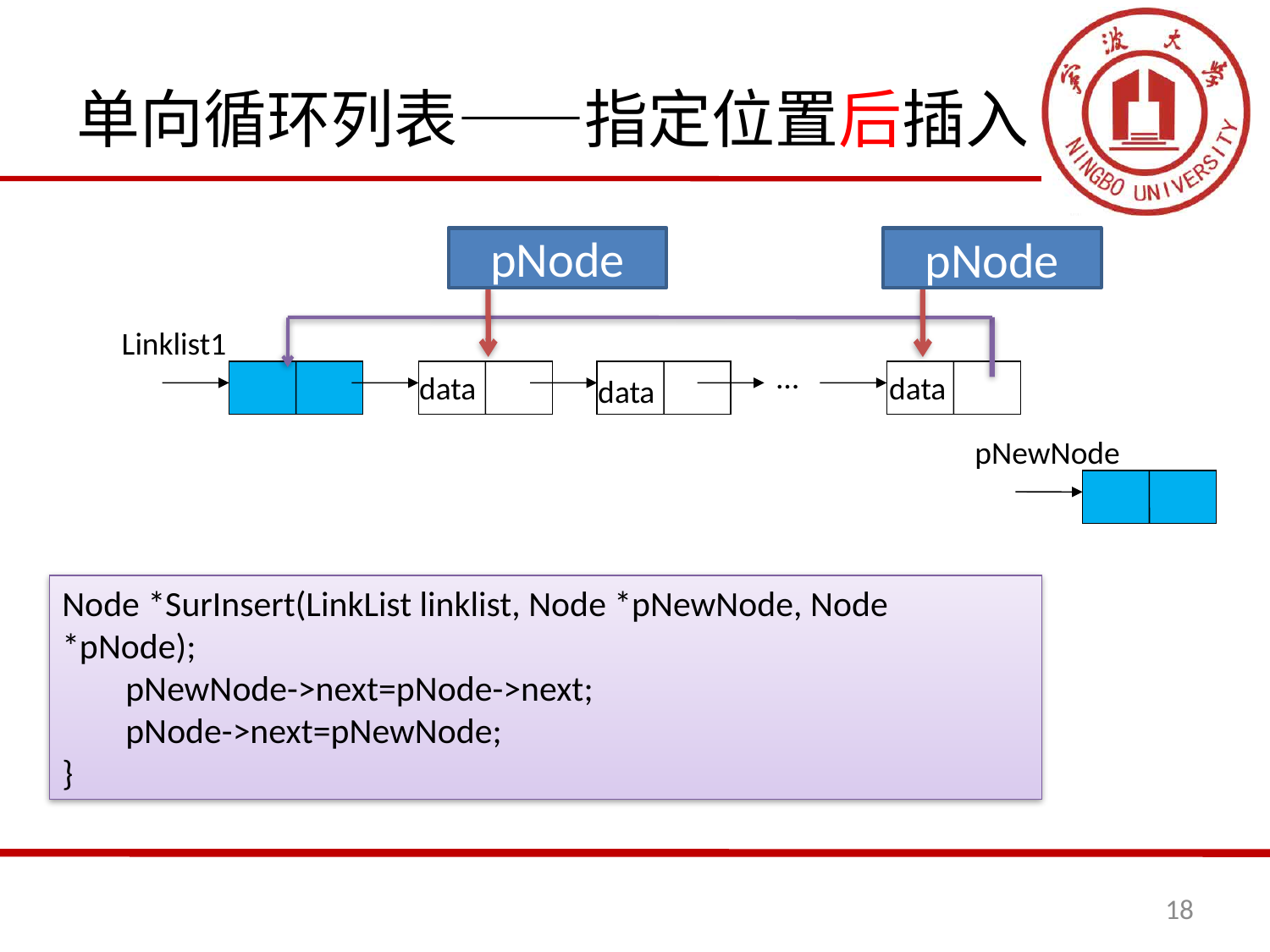

# 单向循环列表——指定位置后插入

pNode
pNode
Linklist1
…

data

data
data

pNewNode

Node *SurInsert(LinkList linklist, Node *pNewNode, Node *pNode);
	pNewNode->next=pNode->next;
	pNode->next=pNewNode;
}
18